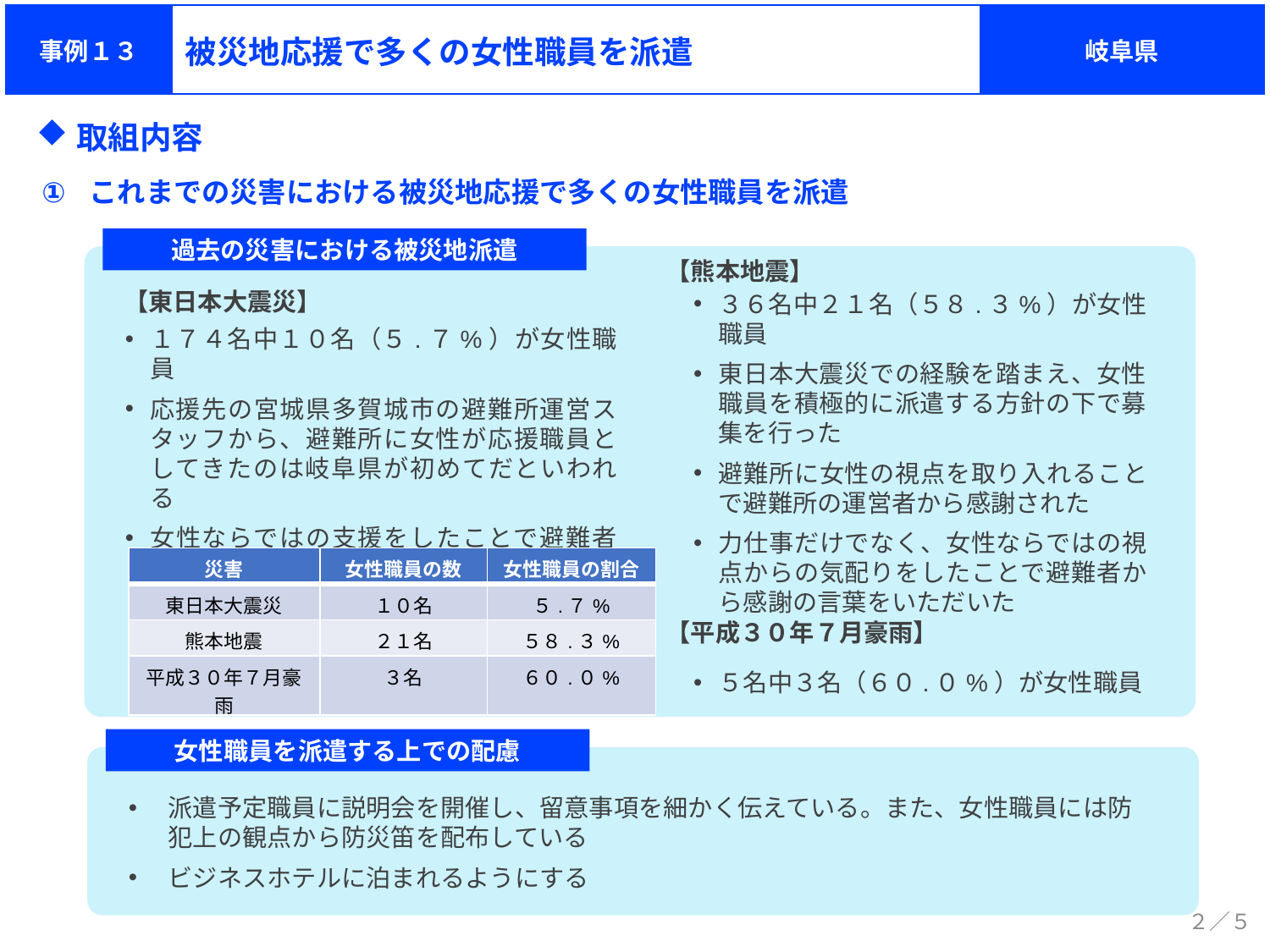

| 事例１３ | 被災地応援で多くの女性職員を派遣 | 岐阜県 |
| --- | --- | --- |
取組内容
これまでの災害における被災地応援で多くの女性職員を派遣
過去の災害における被災地派遣

【熊本地震】
【東日本大震災】
３６名中２１名（５８.３%）が女性職員
東日本大震災での経験を踏まえ、女性職員を積極的に派遣する方針の下で募集を行った
避難所に女性の視点を取り入れることで避難所の運営者から感謝された
力仕事だけでなく、女性ならではの視点からの気配りをしたことで避難者から感謝の言葉をいただいた

１７４名中１０名（５.７%）が女性職員
応援先の宮城県多賀城市の避難所運営スタッフから、避難所に女性が応援職員としてきたのは岐阜県が初めてだといわれる
女性ならではの支援をしたことで避難者から大変感謝された
| 災害 | 女性職員の数 | 女性職員の割合 |
| --- | --- | --- |
| 東日本大震災 | １０名 | ５.７% |
| 熊本地震 | ２１名 | ５８.３% |
| 平成３０年７月豪雨 | ３名 | ６０.０% |
【平成３０年７月豪雨】
５名中３名（６０.０%）が女性職員
女性職員を派遣する上での配慮

派遣予定職員に説明会を開催し、留意事項を細かく伝えている。また、女性職員には防犯上の観点から防災笛を配布している
ビジネスホテルに泊まれるようにする
２／５